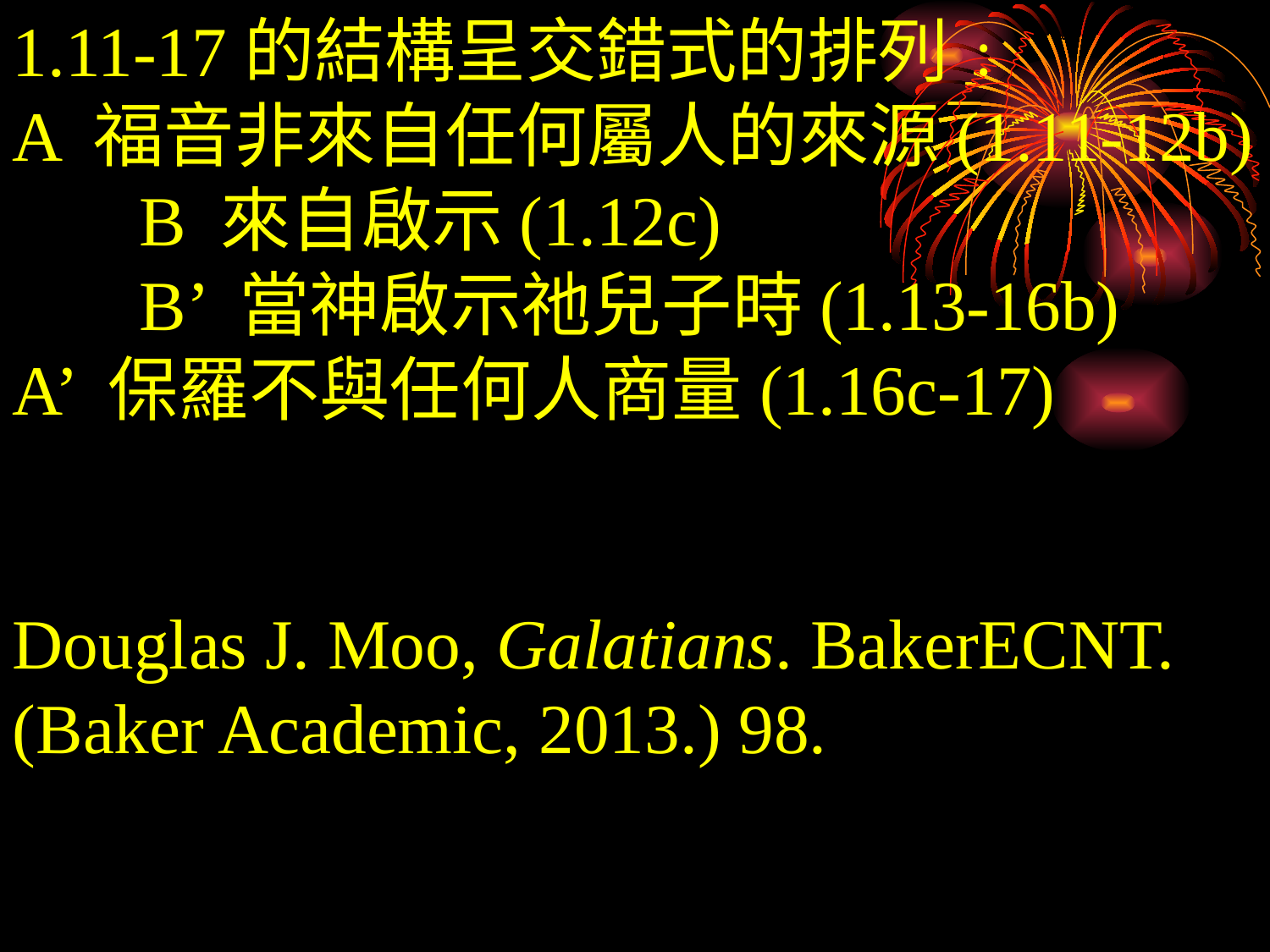

1.11-17的結構呈交錯式的排列﹕
A 福音非來自任何屬人的來源(1.11-12b)
	B 來自啟示(1.12c)
	B’ 當神啟示祂兒子時(1.13-16b)
A’ 保羅不與任何人商量(1.16c-17)

Douglas J. Moo, Galatians. BakerECNT. (Baker Academic, 2013.) 98.